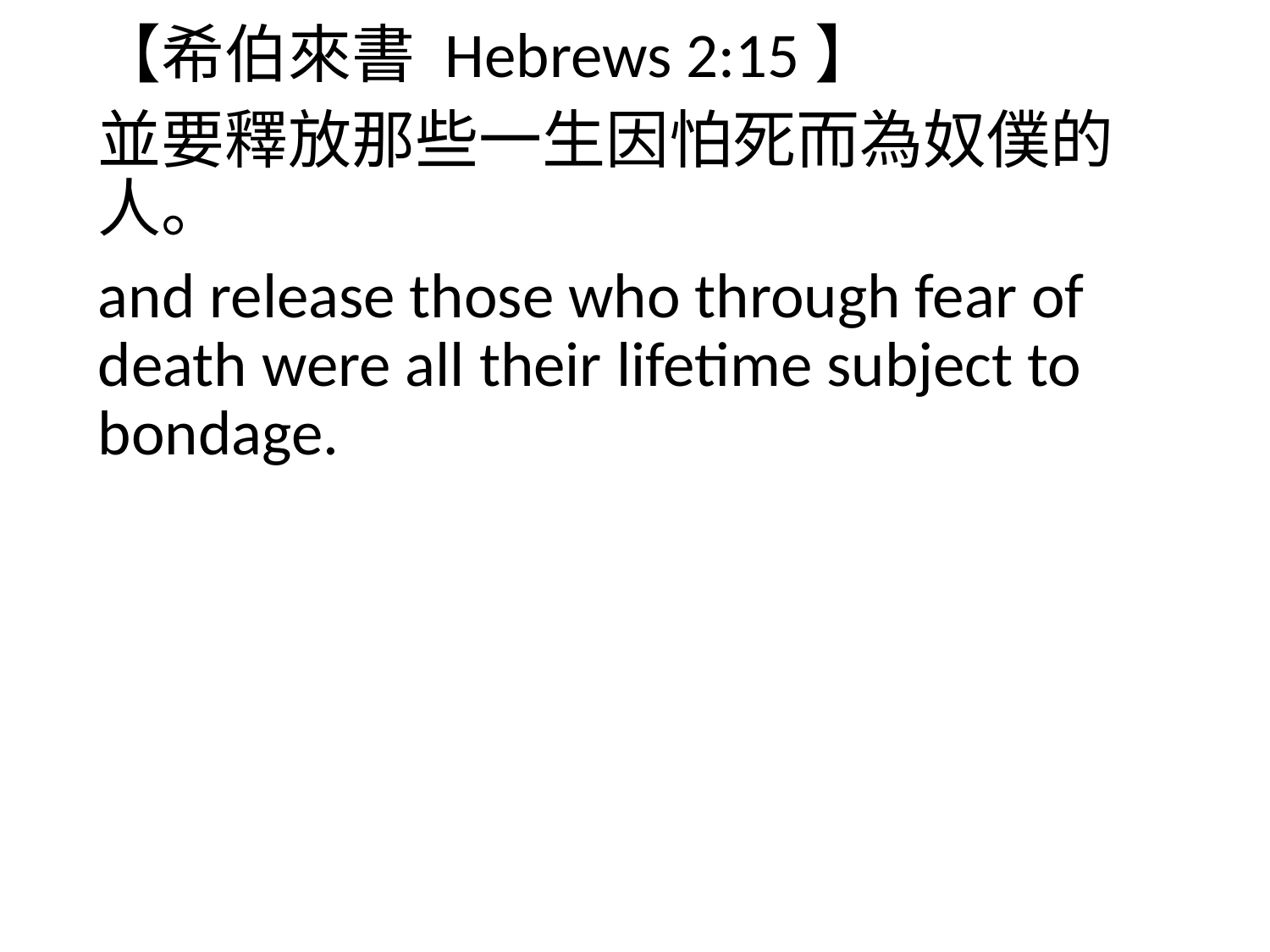

【希伯來書 Hebrews 2:15】
並要釋放那些一生因怕死而為奴僕的人。
and release those who through fear of death were all their lifetime subject to bondage.